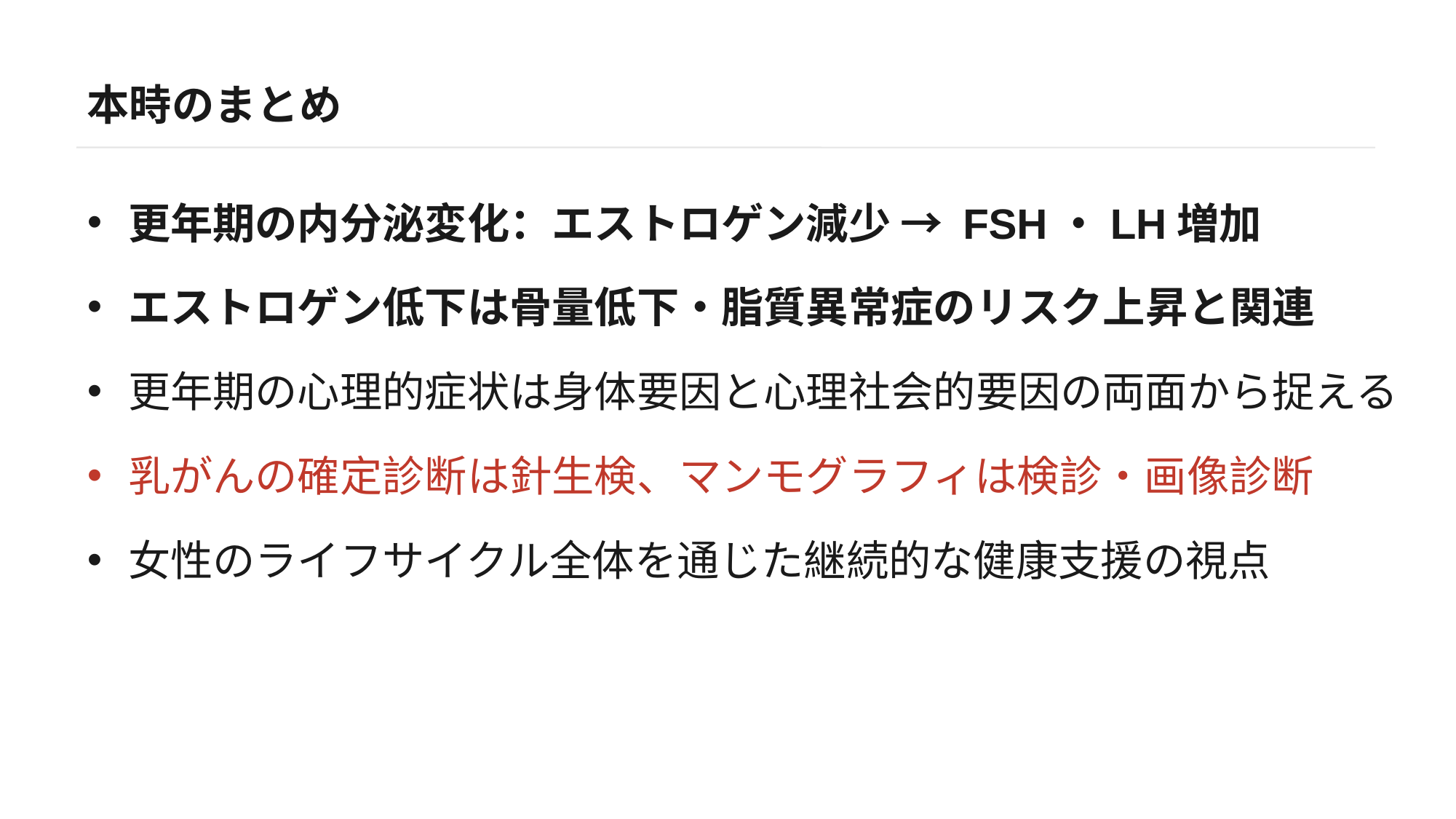

本時のまとめ

更年期の内分泌変化：エストロゲン減少 → FSH・LH増加
エストロゲン低下は骨量低下・脂質異常症のリスク上昇と関連
更年期の心理的症状は身体要因と心理社会的要因の両面から捉える
乳がんの確定診断は針生検、マンモグラフィは検診・画像診断
女性のライフサイクル全体を通じた継続的な健康支援の視点